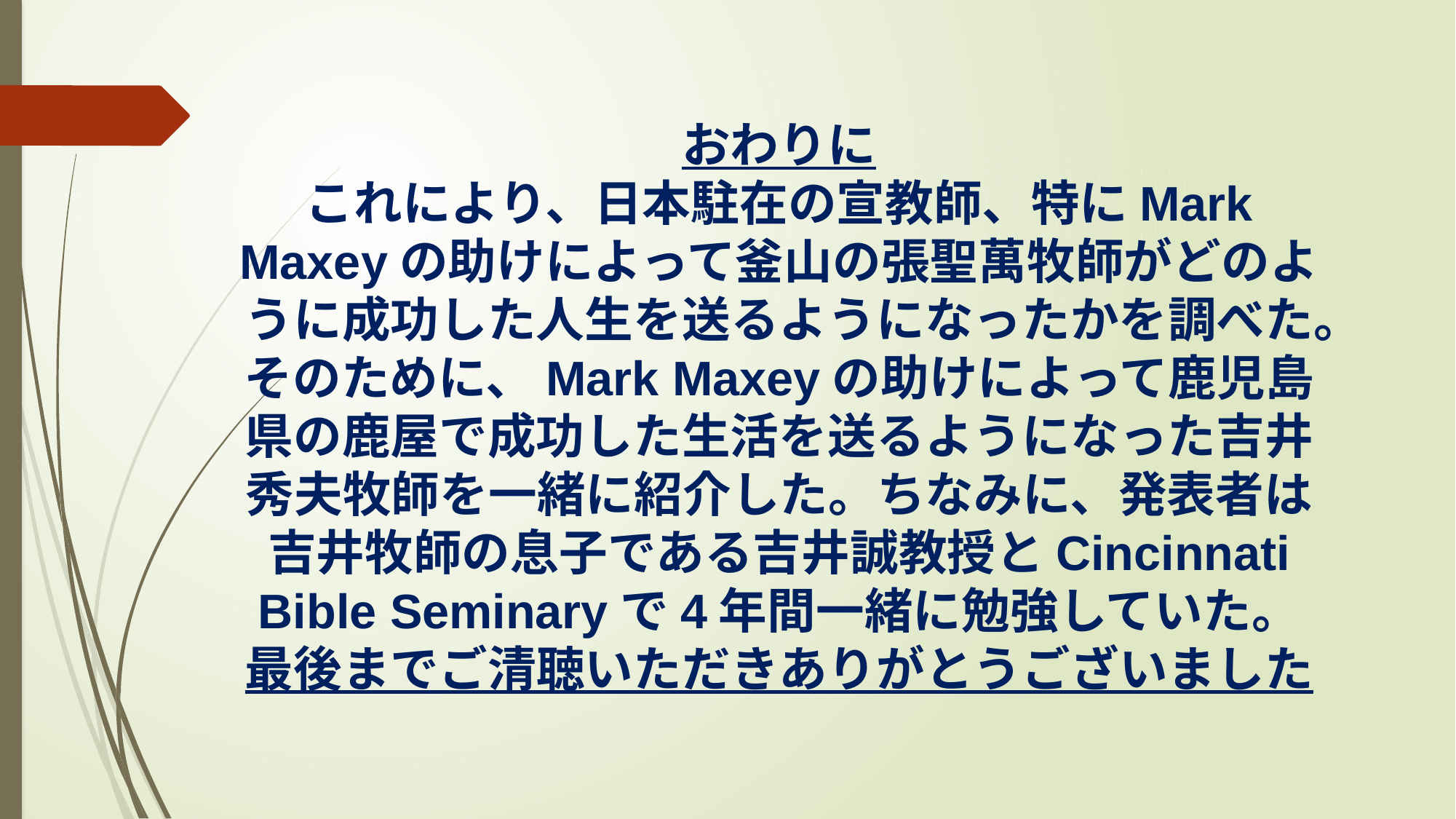

おわりに
これにより、日本駐在の宣教師、特にMark Maxeyの助けによって釜山の張聖萬牧師がどのように成功した人生を送るようになったかを調べた。そのために、Mark Maxeyの助けによって鹿児島県の鹿屋で成功した生活を送るようになった吉井秀夫牧師を一緒に紹介した。ちなみに、発表者は吉井牧師の息子である吉井誠教授とCincinnati Bible Seminaryで4年間一緒に勉強していた。
最後までご清聴いただきありがとうございました